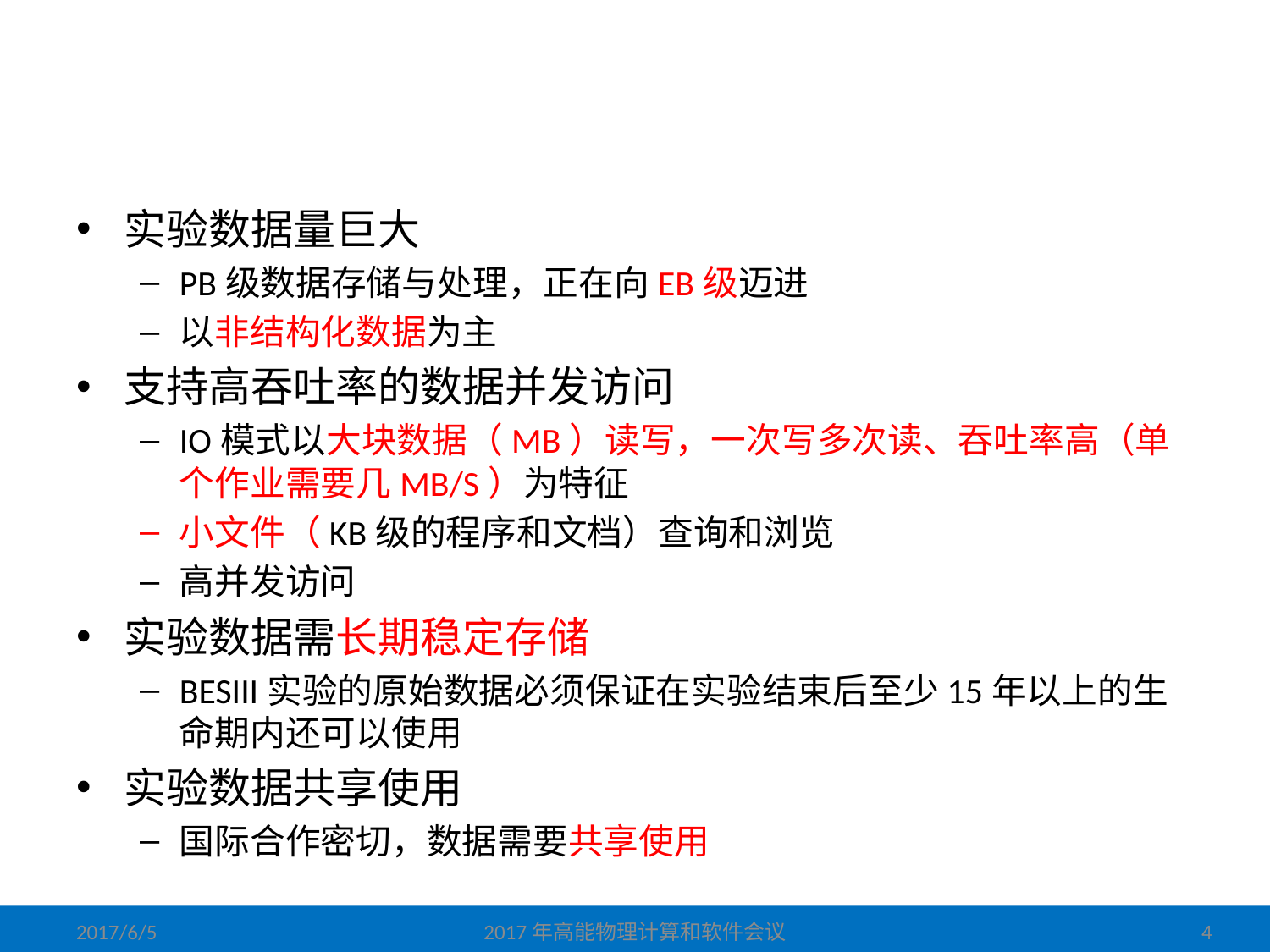

# 高能物理数据存储需求
实验数据量巨大
PB级数据存储与处理，正在向EB级迈进
以非结构化数据为主
支持高吞吐率的数据并发访问
IO模式以大块数据（MB）读写，一次写多次读、吞吐率高（单个作业需要几MB/S）为特征
小文件（KB级的程序和文档）查询和浏览
高并发访问
实验数据需长期稳定存储
BESIII实验的原始数据必须保证在实验结束后至少15年以上的生命期内还可以使用
实验数据共享使用
国际合作密切，数据需要共享使用

2017/6/5
2017年高能物理计算和软件会议
4